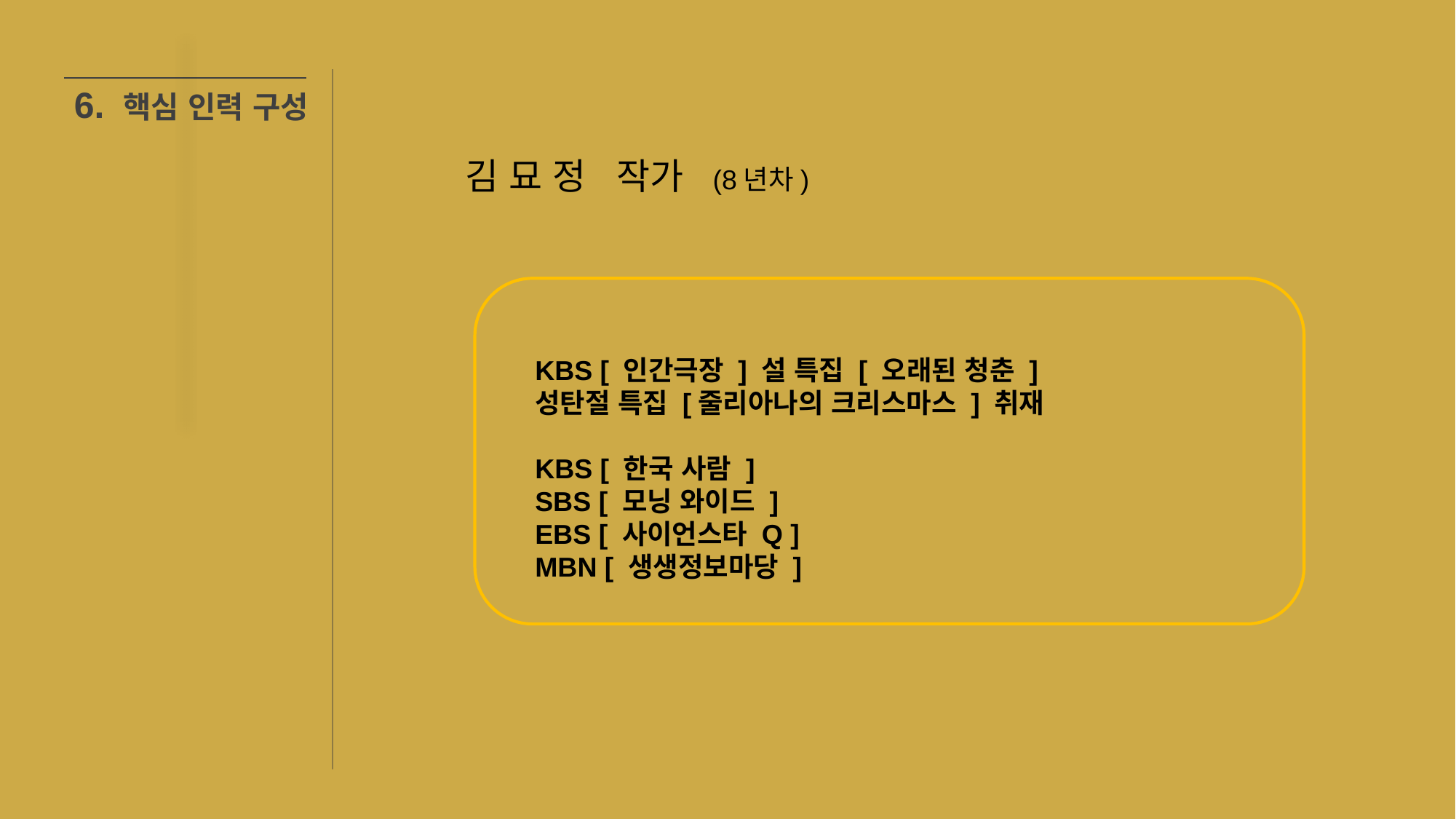

6. 핵심 인력 구성
김 묘 정   작가  (8년차)

KBS [ 인간극장 ] 설 특집 [ 오래된 청춘 ]
성탄절 특집 [줄리아나의 크리스마스 ] 취재

KBS [ 한국 사람 ]
SBS [ 모닝 와이드 ]
EBS [ 사이언스타 Q ]
MBN [ 생생정보마당 ]